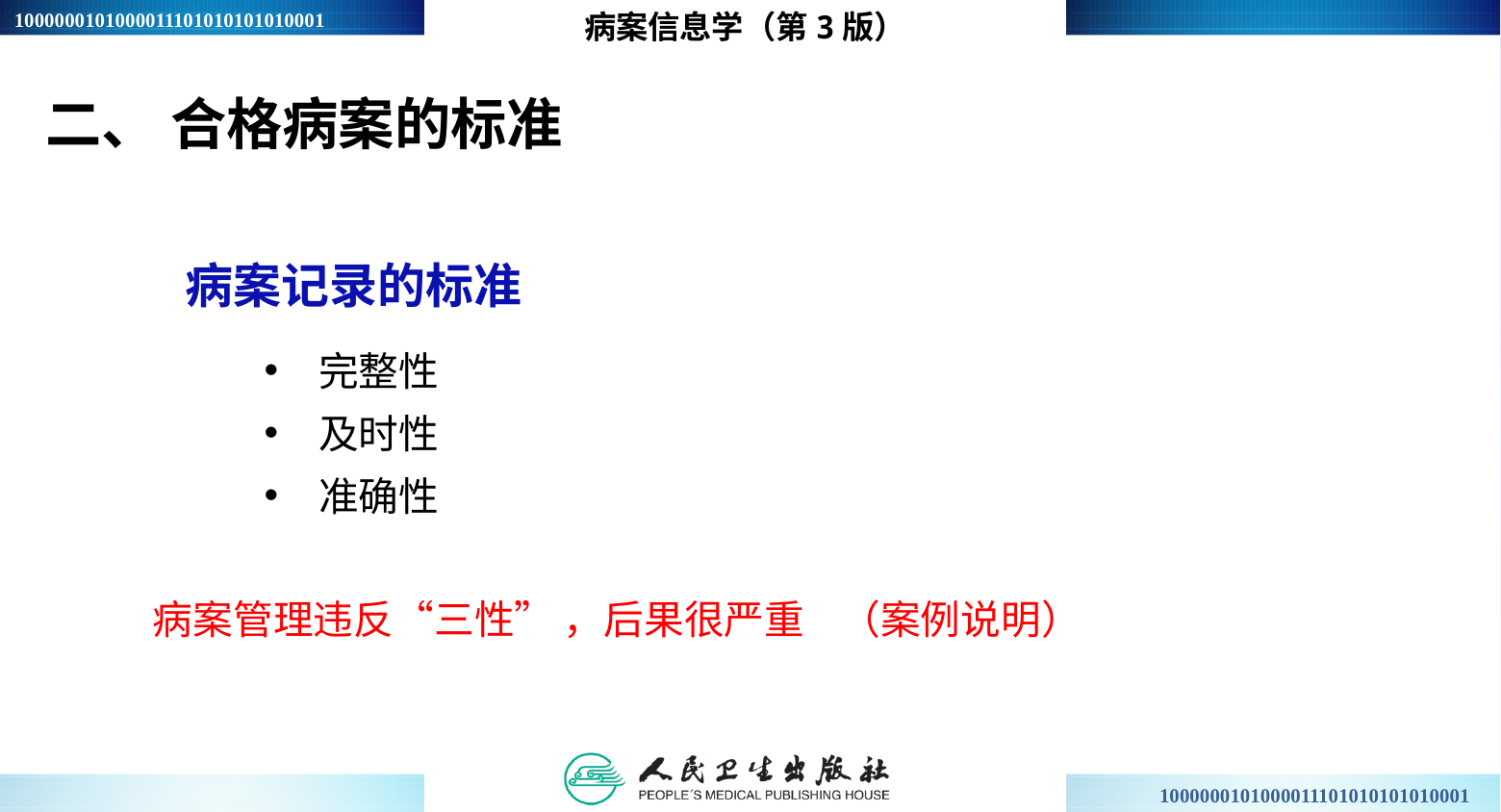

病案信息学（第3版）
二、 合格病案的标准
病案记录的标准
完整性
及时性
准确性
病案管理违反“三性” ，后果很严重    （案例说明）